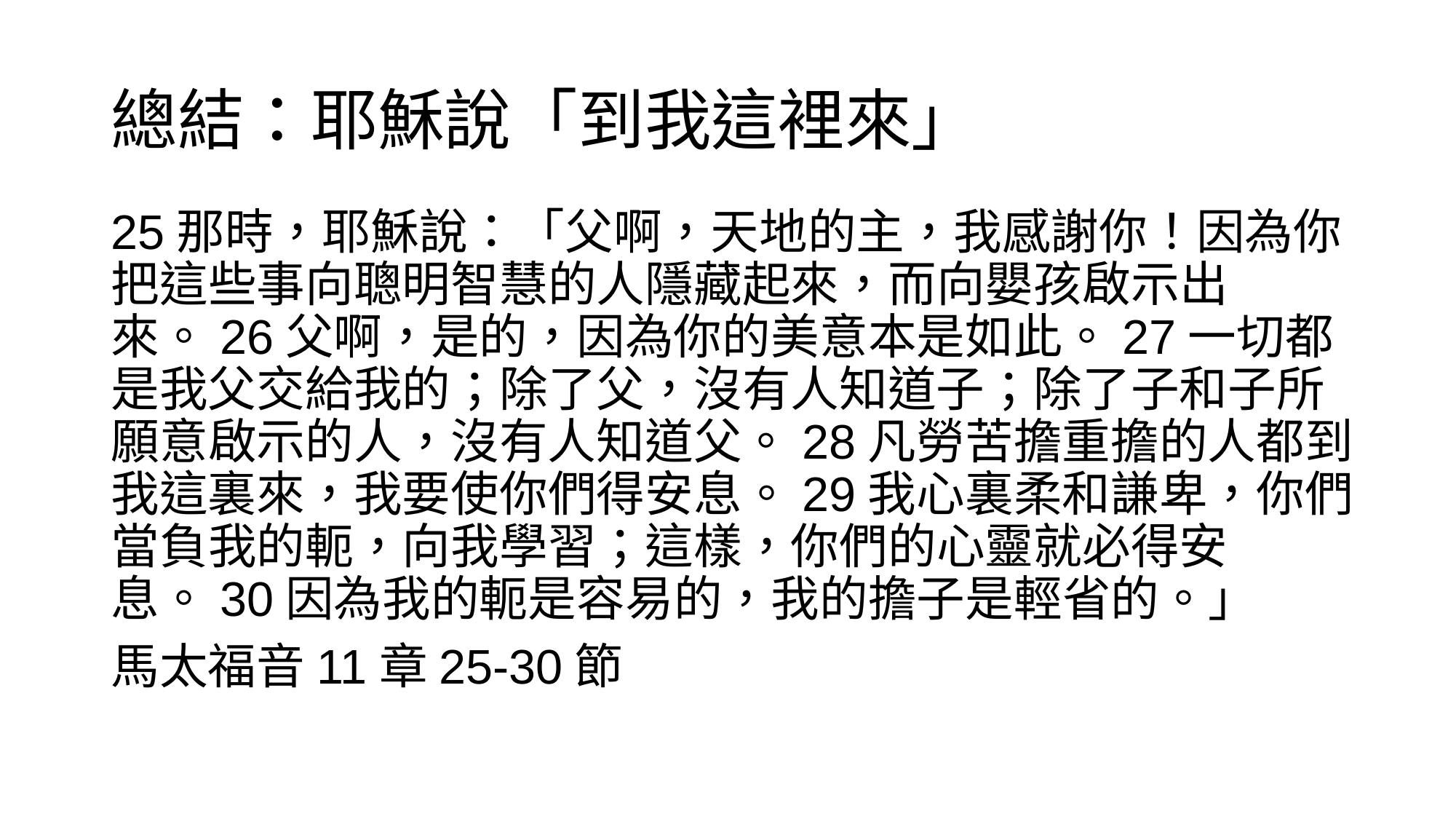

# 總結：耶穌說「到我這裡來」
25那時，耶穌說：「父啊，天地的主，我感謝你！因為你把這些事向聰明智慧的人隱藏起來，而向嬰孩啟示出來。26父啊，是的，因為你的美意本是如此。27一切都是我父交給我的；除了父，沒有人知道子；除了子和子所願意啟示的人，沒有人知道父。28凡勞苦擔重擔的人都到我這裏來，我要使你們得安息。29我心裏柔和謙卑，你們當負我的軛，向我學習；這樣，你們的心靈就必得安息。30因為我的軛是容易的，我的擔子是輕省的。」
馬太福音11章25-30節